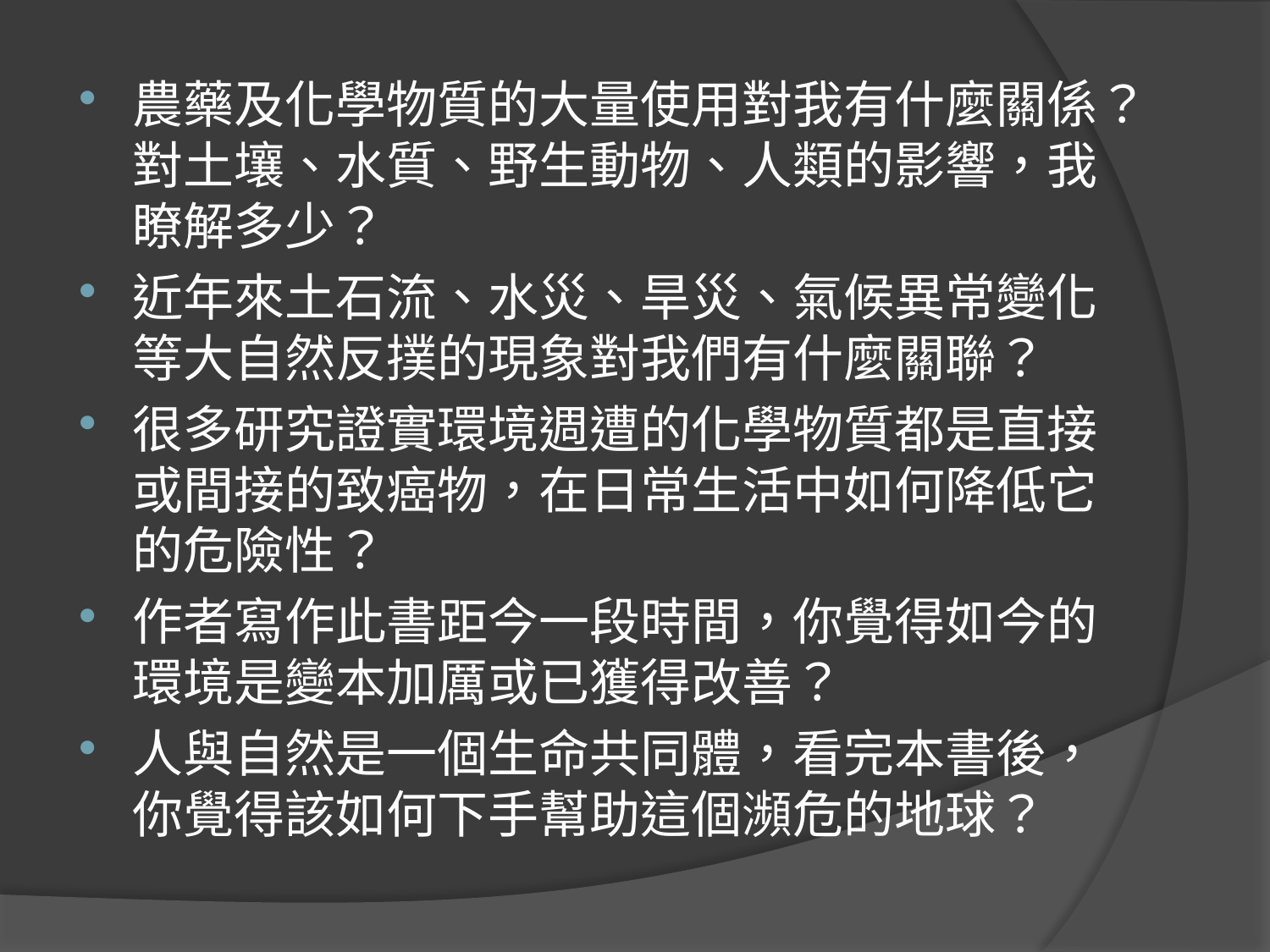

農藥及化學物質的大量使用對我有什麼關係？對土壤、水質、野生動物、人類的影響，我瞭解多少？
近年來土石流、水災、旱災、氣候異常變化等大自然反撲的現象對我們有什麼關聯？
很多研究證實環境週遭的化學物質都是直接或間接的致癌物，在日常生活中如何降低它的危險性？
作者寫作此書距今一段時間，你覺得如今的環境是變本加厲或已獲得改善？
人與自然是一個生命共同體，看完本書後，你覺得該如何下手幫助這個瀕危的地球？